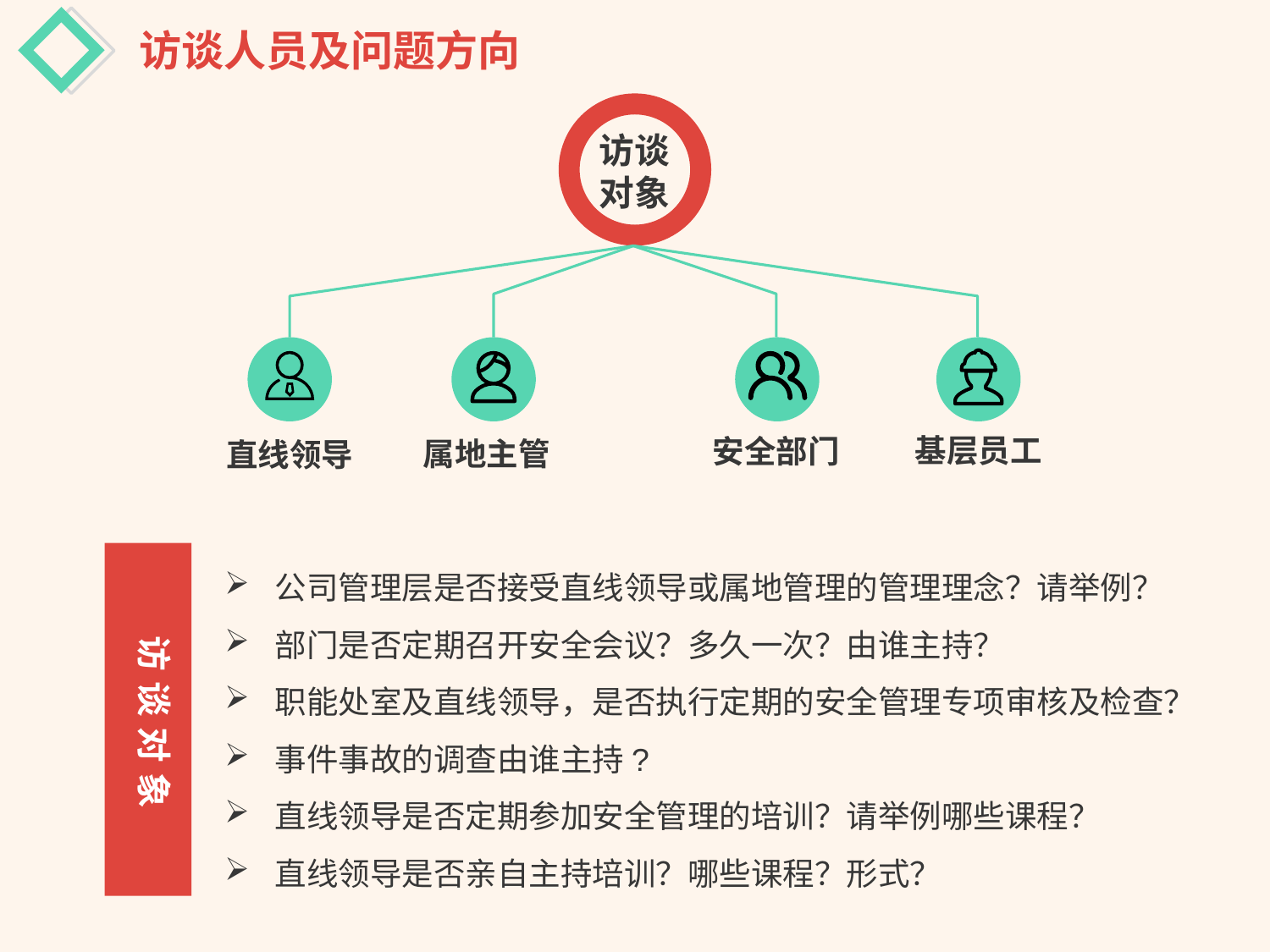

访谈人员及问题方向

访谈
对象

基层员工
安全部门
属地主管
直线领导

公司管理层是否接受直线领导或属地管理的管理理念？请举例？
部门是否定期召开安全会议？多久一次？由谁主持？
职能处室及直线领导，是否执行定期的安全管理专项审核及检查？
事件事故的调查由谁主持?
直线领导是否定期参加安全管理的培训？请举例哪些课程？
直线领导是否亲自主持培训？哪些课程？形式？
访谈对象